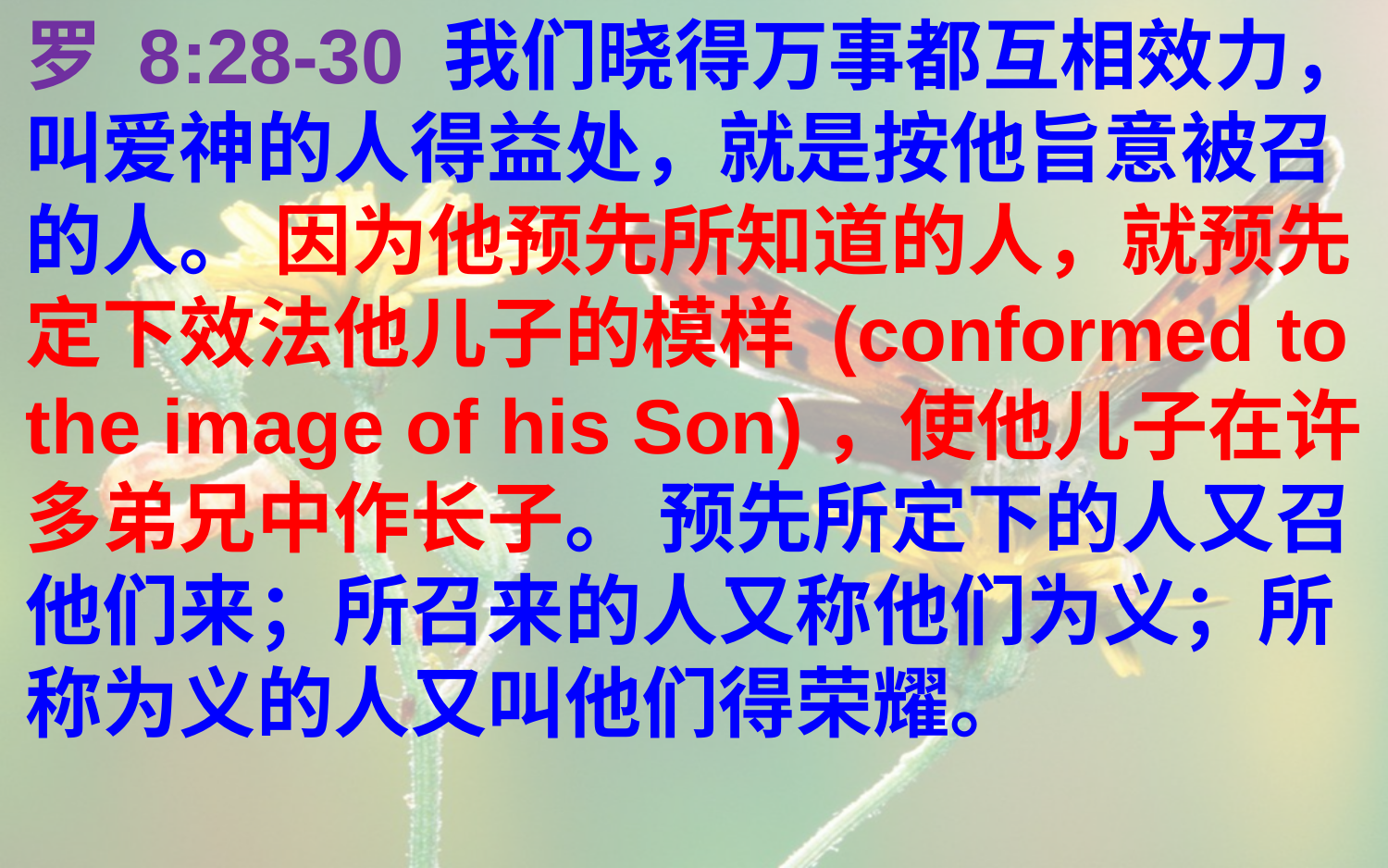

罗 8:28-30 我们晓得万事都互相效力，叫爱神的人得益处，就是按他旨意被召的人。 因为他预先所知道的人，就预先定下效法他儿子的模样 (conformed to the image of his Son)，使他儿子在许多弟兄中作长子。 预先所定下的人又召他们来；所召来的人又称他们为义；所称为义的人又叫他们得荣耀。